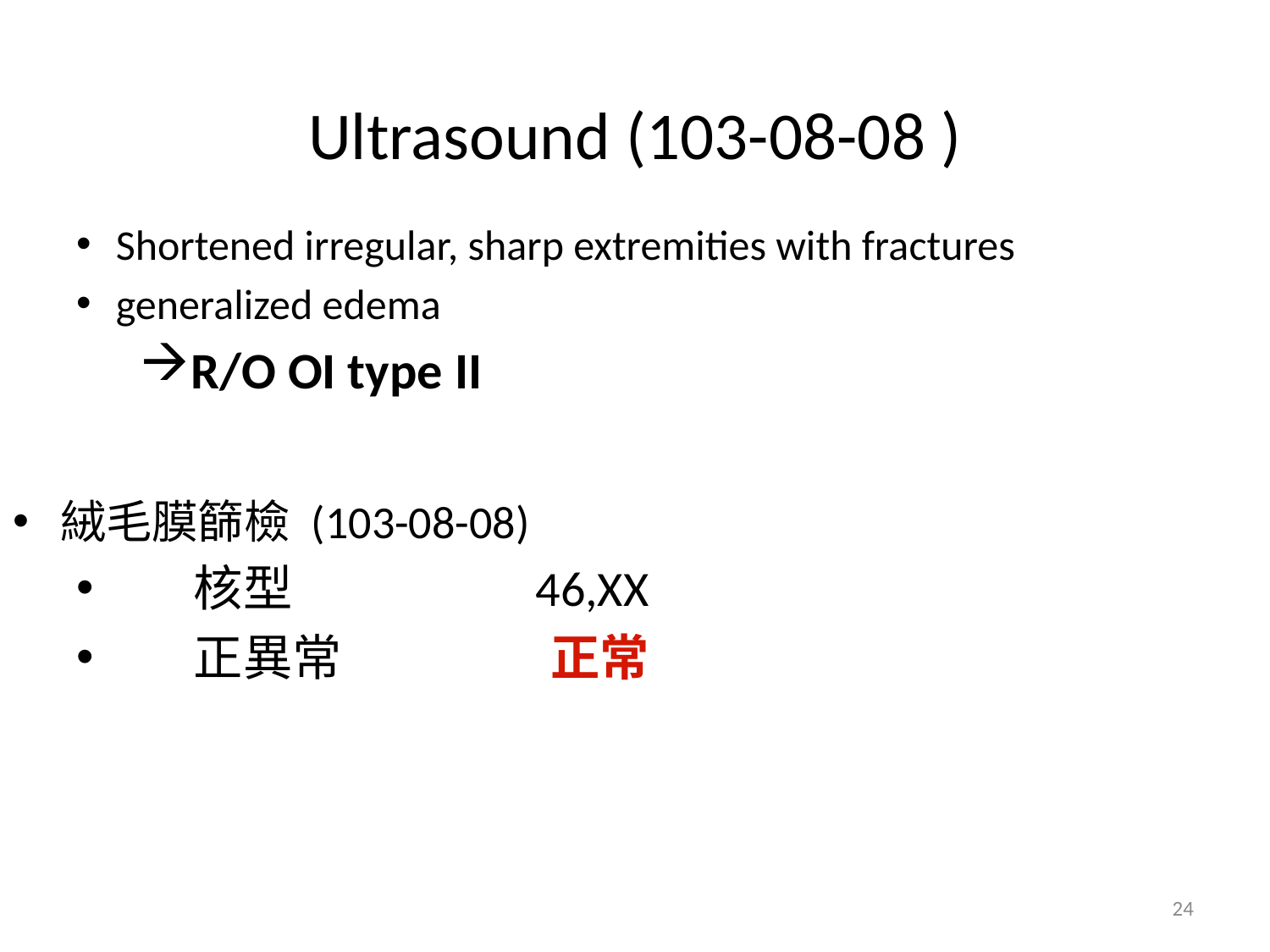

# Ultrasound (103-08-08 )

Shortened irregular, sharp extremities with fractures
generalized edema
R/O OI type II

絨毛膜篩檢 (103-08-08)
      核型                     46,XX
      正異常                   正常

24